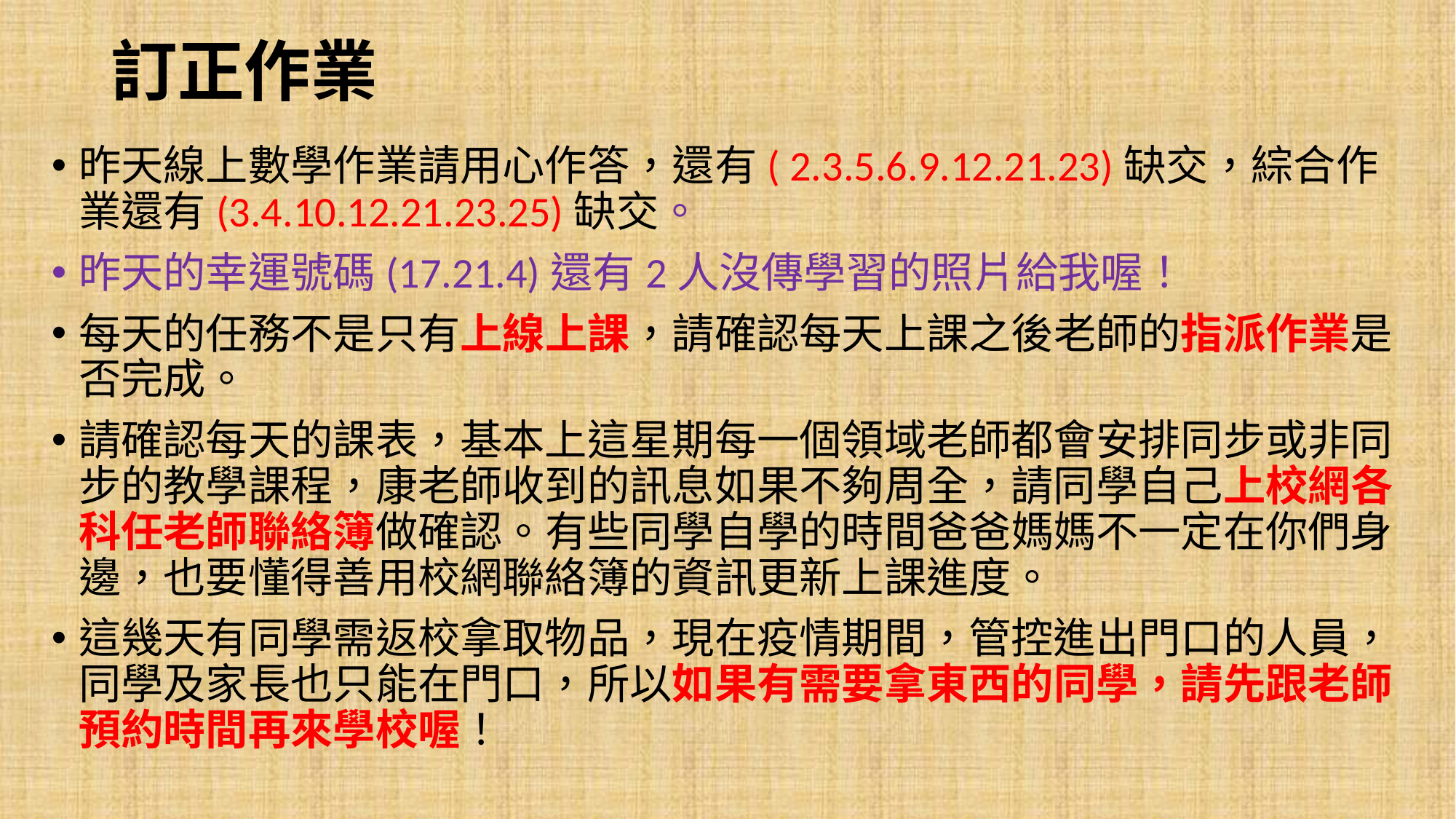

# 訂正作業
昨天線上數學作業請用心作答，還有( 2.3.5.6.9.12.21.23)缺交，綜合作業還有(3.4.10.12.21.23.25)缺交。
昨天的幸運號碼(17.21.4)還有2人沒傳學習的照片給我喔！
每天的任務不是只有上線上課，請確認每天上課之後老師的指派作業是否完成。
請確認每天的課表，基本上這星期每一個領域老師都會安排同步或非同步的教學課程，康老師收到的訊息如果不夠周全，請同學自己上校網各科任老師聯絡簿做確認。有些同學自學的時間爸爸媽媽不一定在你們身邊，也要懂得善用校網聯絡簿的資訊更新上課進度。
這幾天有同學需返校拿取物品，現在疫情期間，管控進出門口的人員，同學及家長也只能在門口，所以如果有需要拿東西的同學，請先跟老師預約時間再來學校喔！